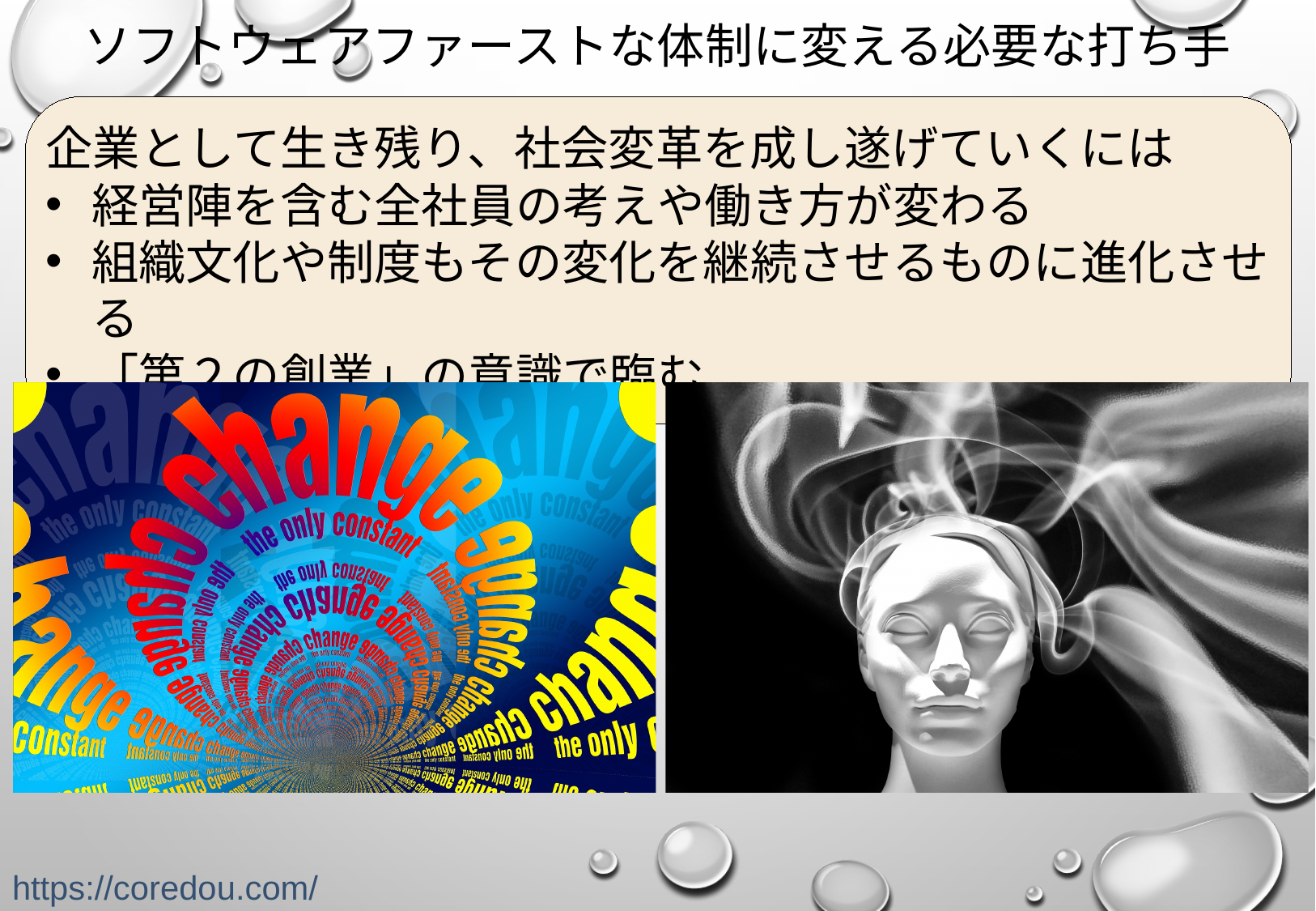

# ソフトウェアファーストな体制に変える必要な打ち手
企業として生き残り、社会変革を成し遂げていくには
経営陣を含む全社員の考えや働き方が変わる
組織文化や制度もその変化を継続させるものに進化させる
「第２の創業」の意識で臨む

https://coredou.com/